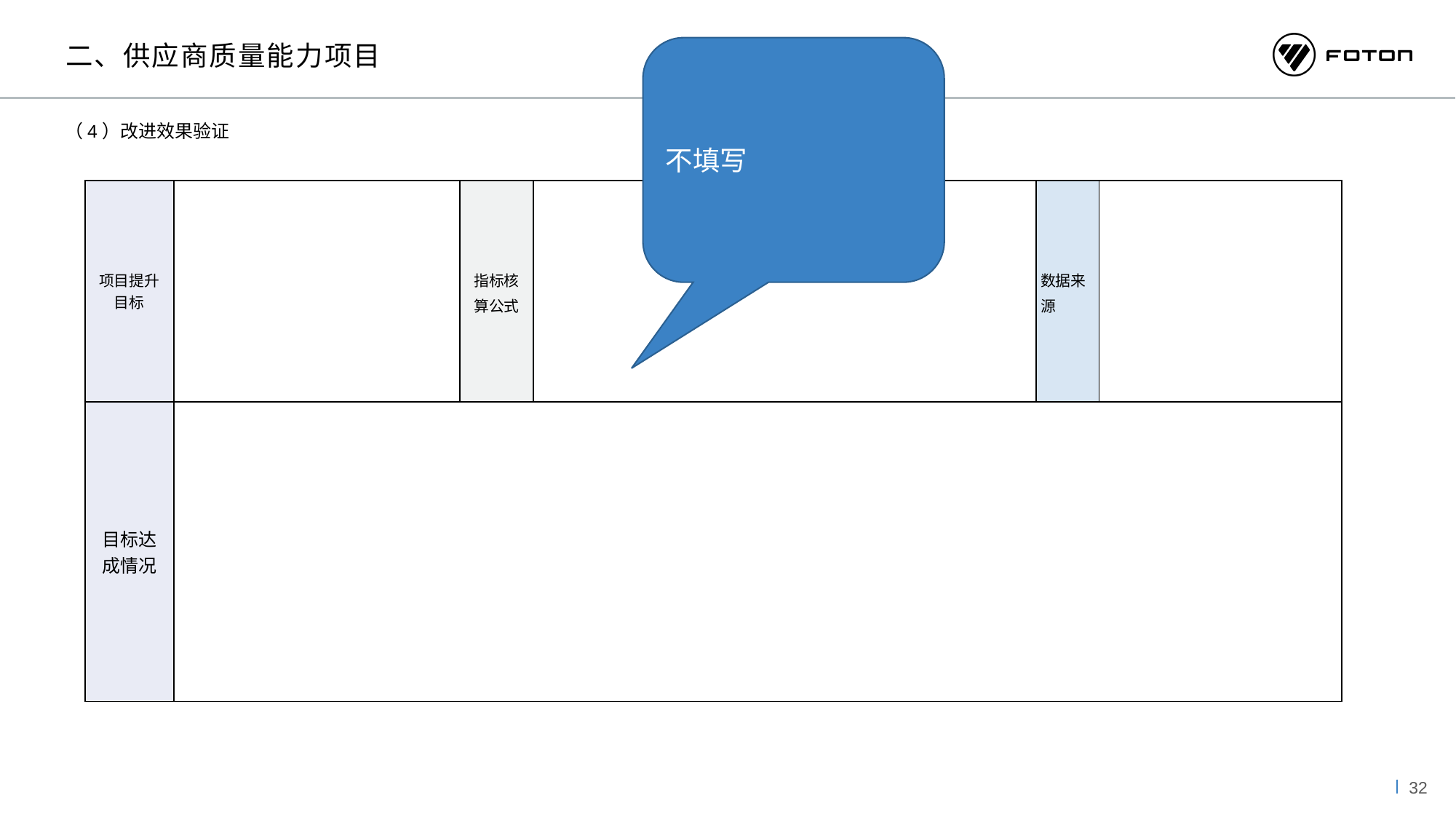

二、供应商质量能力项目
不填写
（4）改进效果验证

| 项目提升目标 |  | 指标核算公式 |  | 数据来源 |  |
| --- | --- | --- | --- | --- | --- |
| 目标达成情况 |  |  |  |  |  |